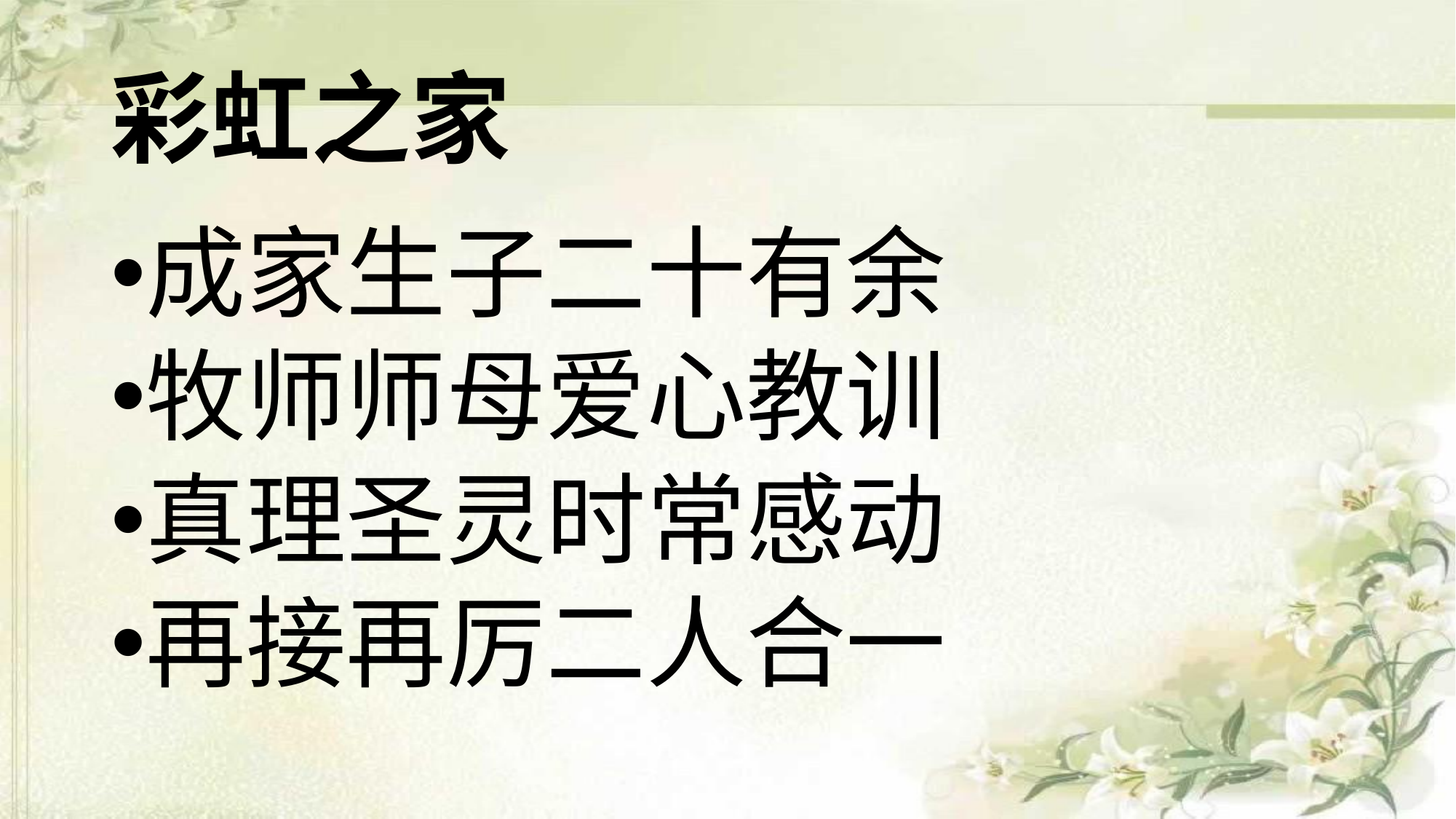

# 彩虹之家
成家生子二十有余
牧师师母爱心教训
真理圣灵时常感动
再接再厉二人合一